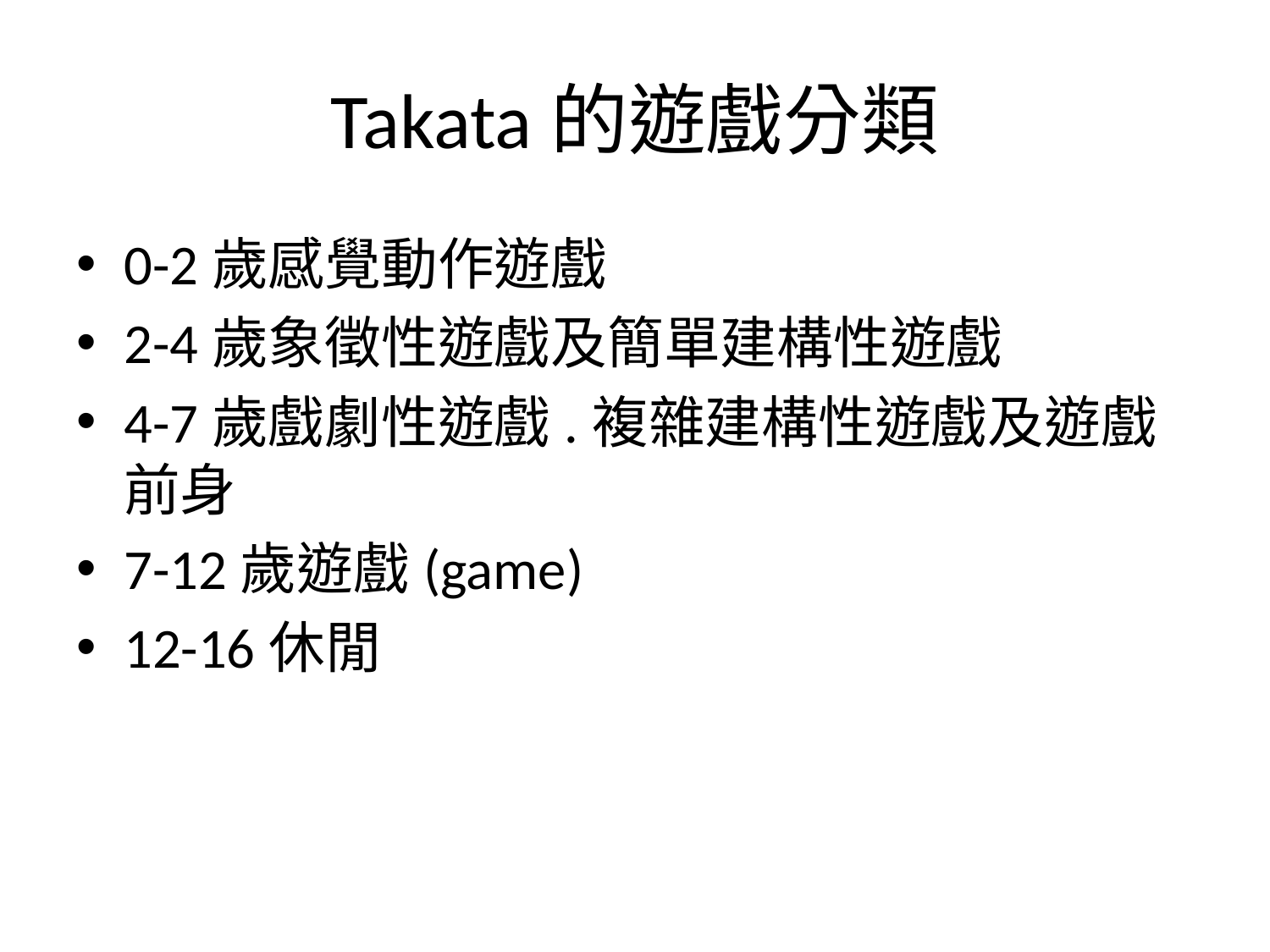

# Takata的遊戲分類
0-2歲感覺動作遊戲
2-4歲象徵性遊戲及簡單建構性遊戲
4-7歲戲劇性遊戲.複雜建構性遊戲及遊戲前身
7-12歲遊戲(game)
12-16休閒